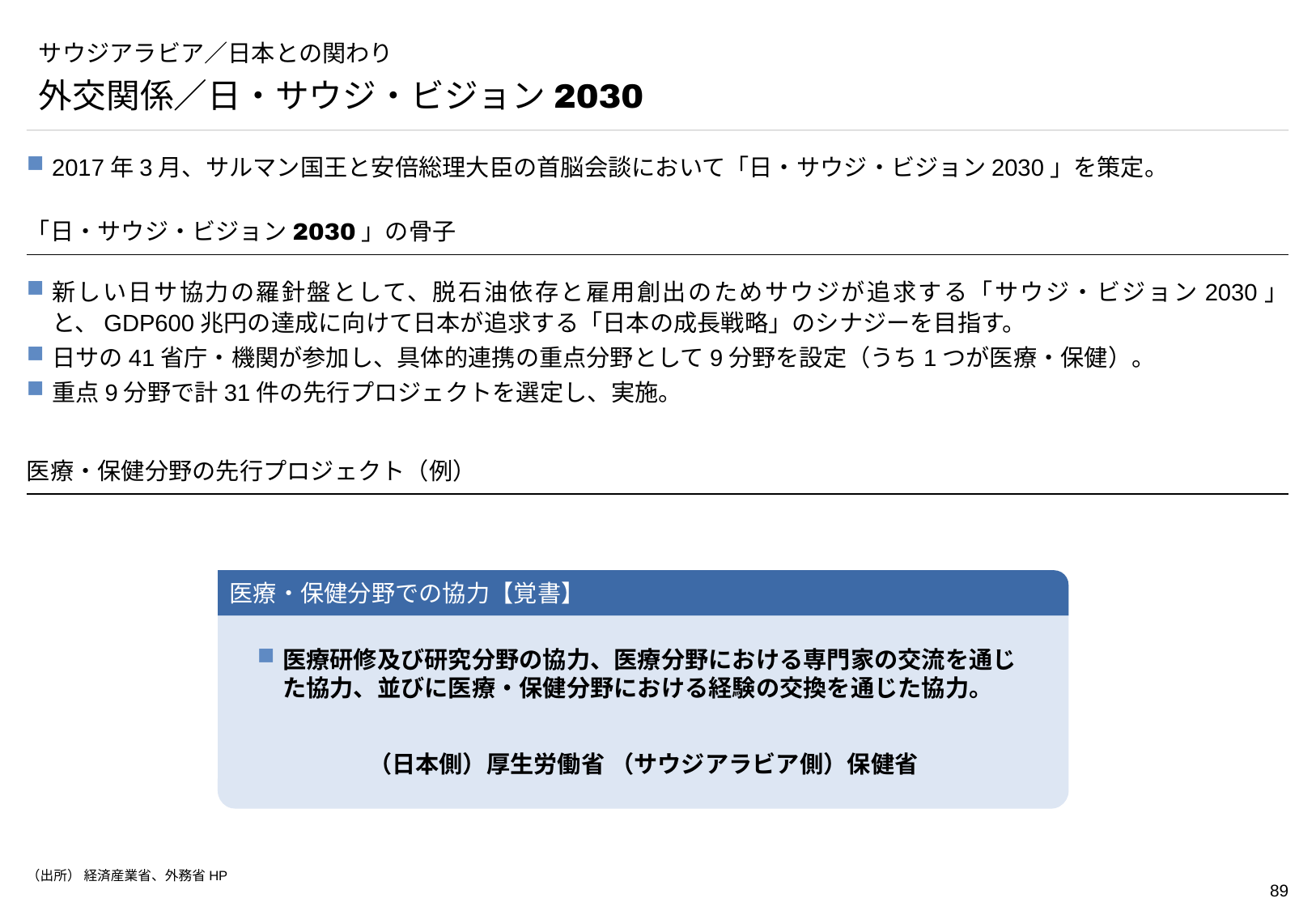

# サウジアラビア／日本との関わり
外交関係／日・サウジ・ビジョン2030
2017年3月、サルマン国王と安倍総理大臣の首脳会談において「日・サウジ・ビジョン2030」を策定。
「日・サウジ・ビジョン2030」の骨子
新しい日サ協力の羅針盤として、脱石油依存と雇用創出のためサウジが追求する「サウジ・ビジョン2030」と、GDP600兆円の達成に向けて日本が追求する「日本の成長戦略」のシナジーを目指す。
日サの41省庁・機関が参加し、具体的連携の重点分野として9分野を設定（うち1つが医療・保健）。
重点9分野で計31件の先行プロジェクトを選定し、実施。
医療・保健分野の先行プロジェクト（例）
医療・保健分野での協力【覚書】

医療研修及び研究分野の協力、医療分野における専門家の交流を通じた協力、並びに医療・保健分野における経験の交換を通じた協力。

（日本側）厚生労働省 （サウジアラビア側）保健省
（出所） 経済産業省、外務省HP